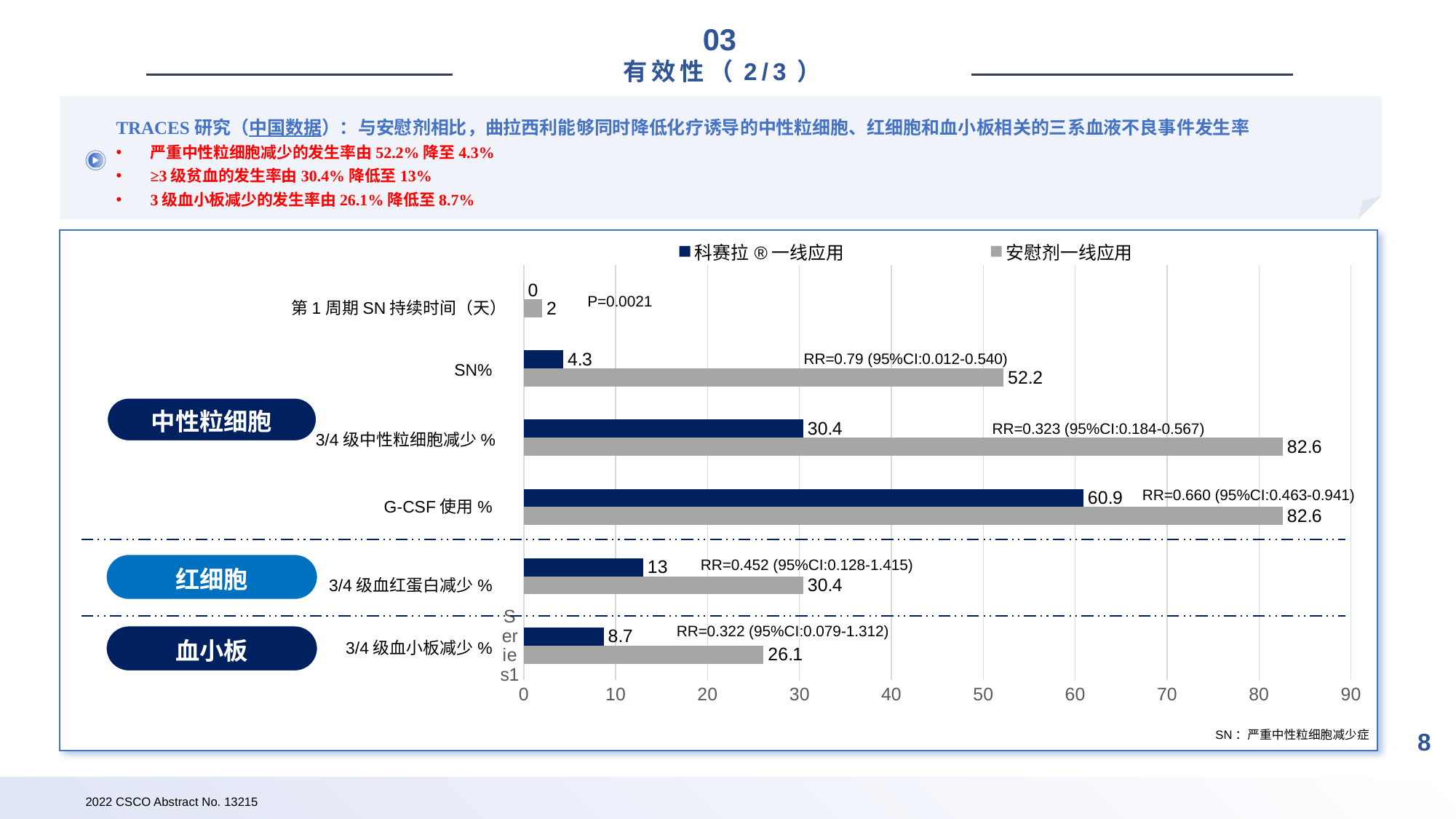

03
有效性（2/3）

TRACES研究（中国数据）：与安慰剂相比，曲拉西利能够同时降低化疗诱导的中性粒细胞、红细胞和血小板相关的三系血液不良事件发生率
严重中性粒细胞减少的发生率由52.2%降至4.3%
≥3级贫血的发生率由30.4%降低至13%
3级血小板减少的发生率由26.1%降低至8.7%

### Chart

| Category | 安慰剂一线应用 | 科赛拉®一线应用 |
|---|---|---|
|  | 26.1 | 8.7 |
|  | 30.4 | 13.0 |
|  | 82.6 | 60.9 |
|  | 82.6 | 30.4 |
|  | 52.2 | 4.3 |
|  | 2.0 | 0.0 |
P=0.0021
第1周期SN持续时间（天）
RR=0.79 (95%CI:0.012-0.540)
SN%

中性粒细胞
RR=0.323 (95%CI:0.184-0.567)
3/4级中性粒细胞减少%
RR=0.660 (95%CI:0.463-0.941)
G-CSF使用%
RR=0.452 (95%CI:0.128-1.415)

红细胞
3/4级血红蛋白减少%
RR=0.322 (95%CI:0.079-1.312)

血小板
3/4级血小板减少%
SN：严重中性粒细胞减少症
8
2022 CSCO Abstract No. 13215